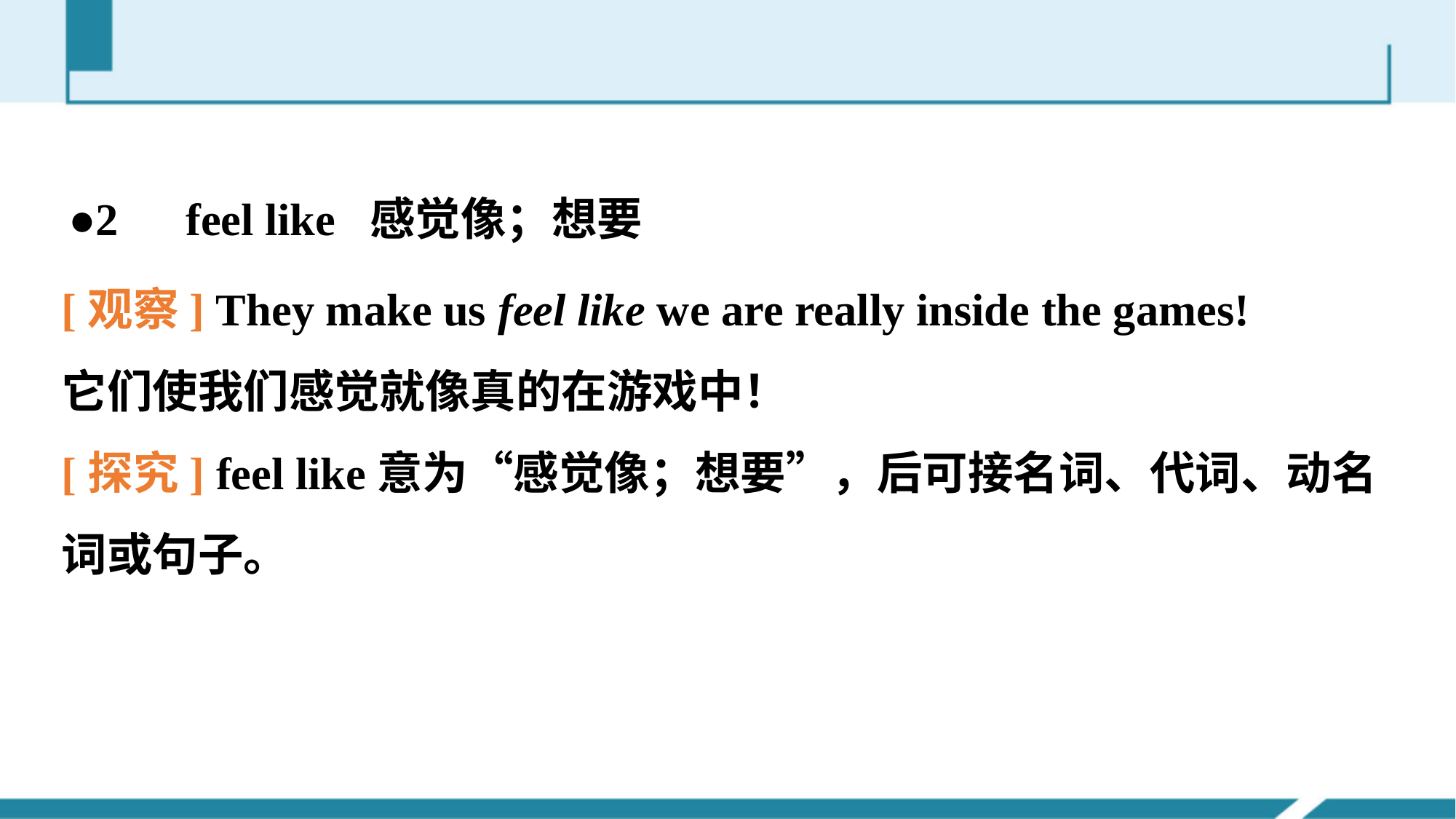

●2　feel like  感觉像；想要
[观察] They make us feel like we are really inside the games!
它们使我们感觉就像真的在游戏中！
[探究] feel like意为“感觉像；想要”，后可接名词、代词、动名词或句子。